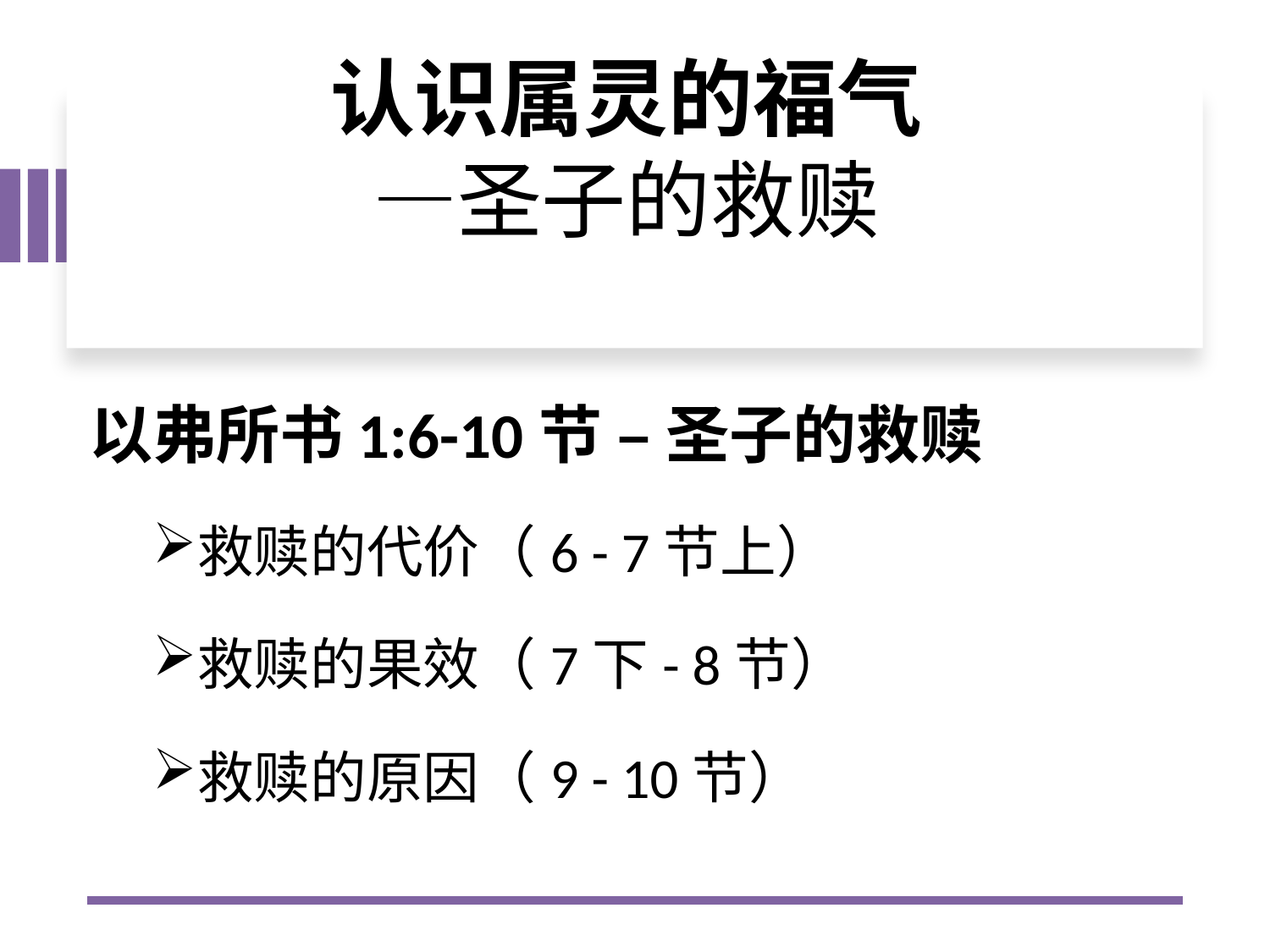

# 认识属灵的福气 —圣子的救赎

以弗所书1:6-10节 – 圣子的救赎
救赎的代价（6 - 7节上）
救赎的果效（7下- 8节）
救赎的原因（9 - 10节）